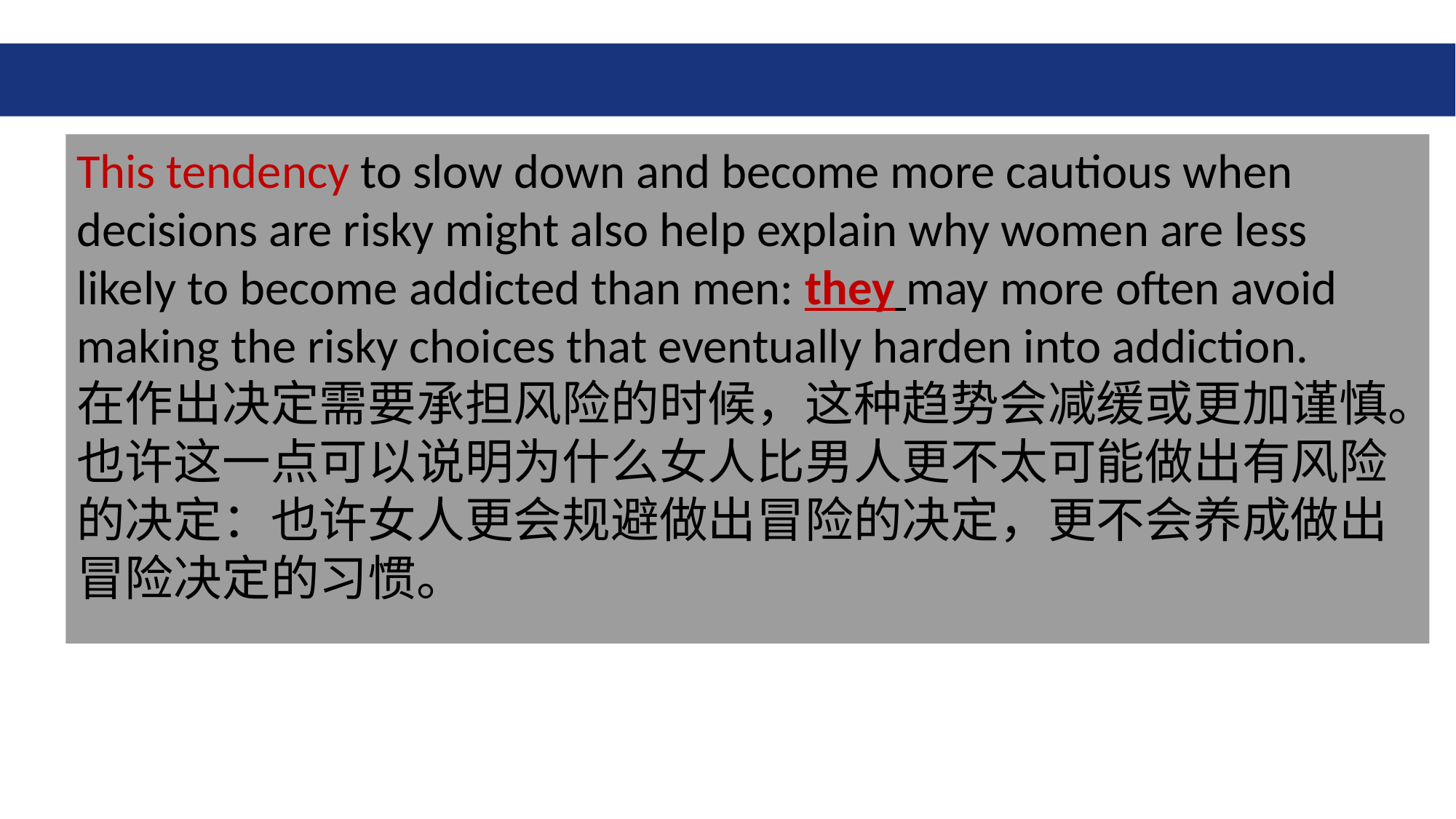

#
This tendency to slow down and become more cautious when decisions are risky might also help explain why women are less likely to become addicted than men: they may more often avoid making the risky choices that eventually harden into addiction.
在作出决定需要承担风险的时候，这种趋势会减缓或更加谨慎。也许这一点可以说明为什么女人比男人更不太可能做出有风险的决定：也许女人更会规避做出冒险的决定，更不会养成做出冒险决定的习惯。

66.	The research has proved that in a stressful situation, ______.
A. women find it easier to fall into certain habits
B. men have a greater tendency to slow down
C. women focus more on outcomes
D. men are more likely to take risks